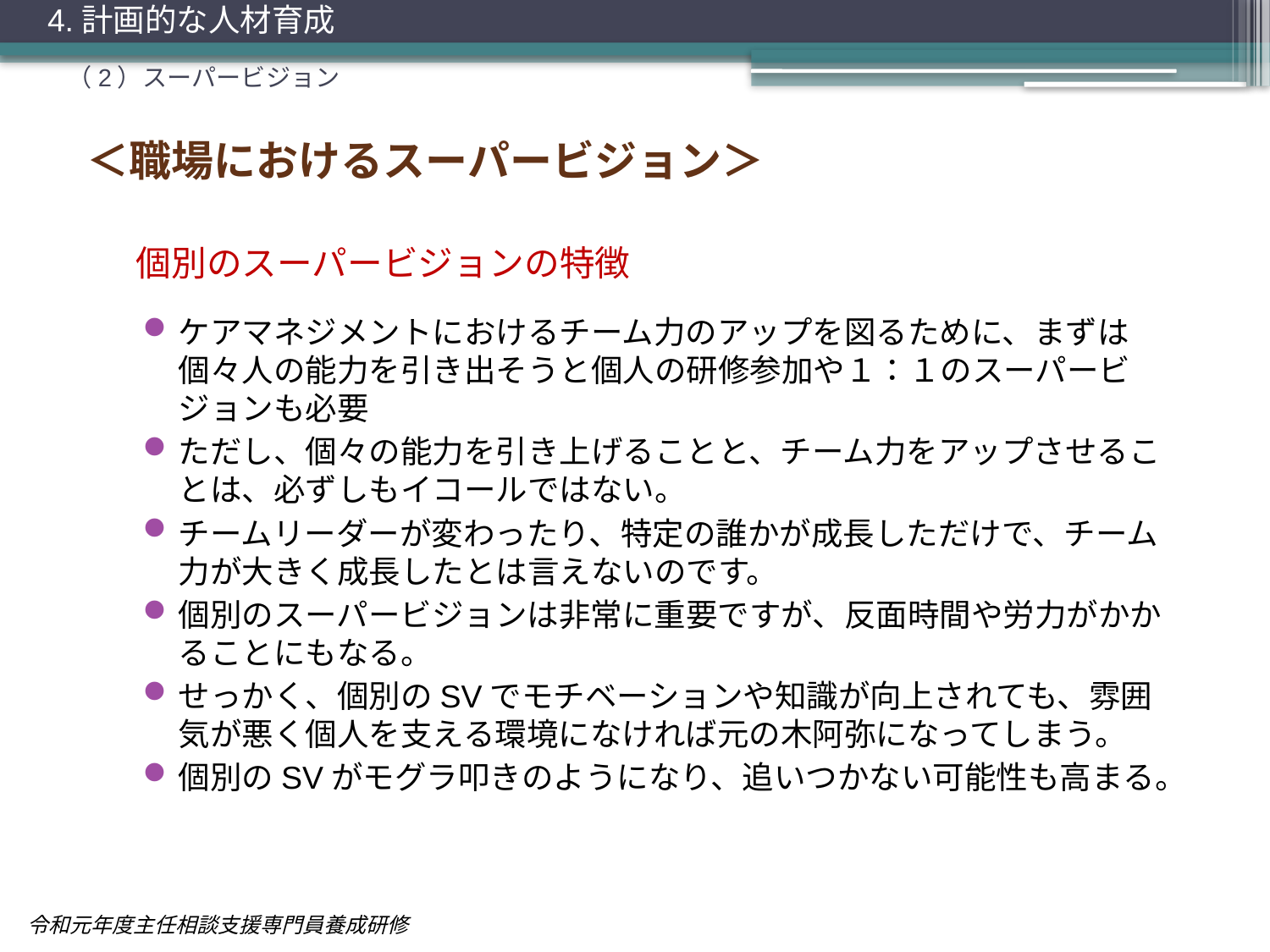

4.計画的な人材育成
（2）スーパービジョン

＜職場におけるスーパービジョン＞
# 個別のスーパービジョンの特徴
ケアマネジメントにおけるチーム力のアップを図るために、まずは個々人の能力を引き出そうと個人の研修参加や１：１のスーパービジョンも必要
ただし、個々の能力を引き上げることと、チーム力をアップさせることは、必ずしもイコールではない。
チームリーダーが変わったり、特定の誰かが成長しただけで、チーム力が大きく成長したとは言えないのです。
個別のスーパービジョンは非常に重要ですが、反面時間や労力がかかることにもなる。
せっかく、個別のSVでモチベーションや知識が向上されても、雰囲気が悪く個人を支える環境になければ元の木阿弥になってしまう。
個別のSVがモグラ叩きのようになり、追いつかない可能性も高まる。
令和元年度主任相談支援専門員養成研修